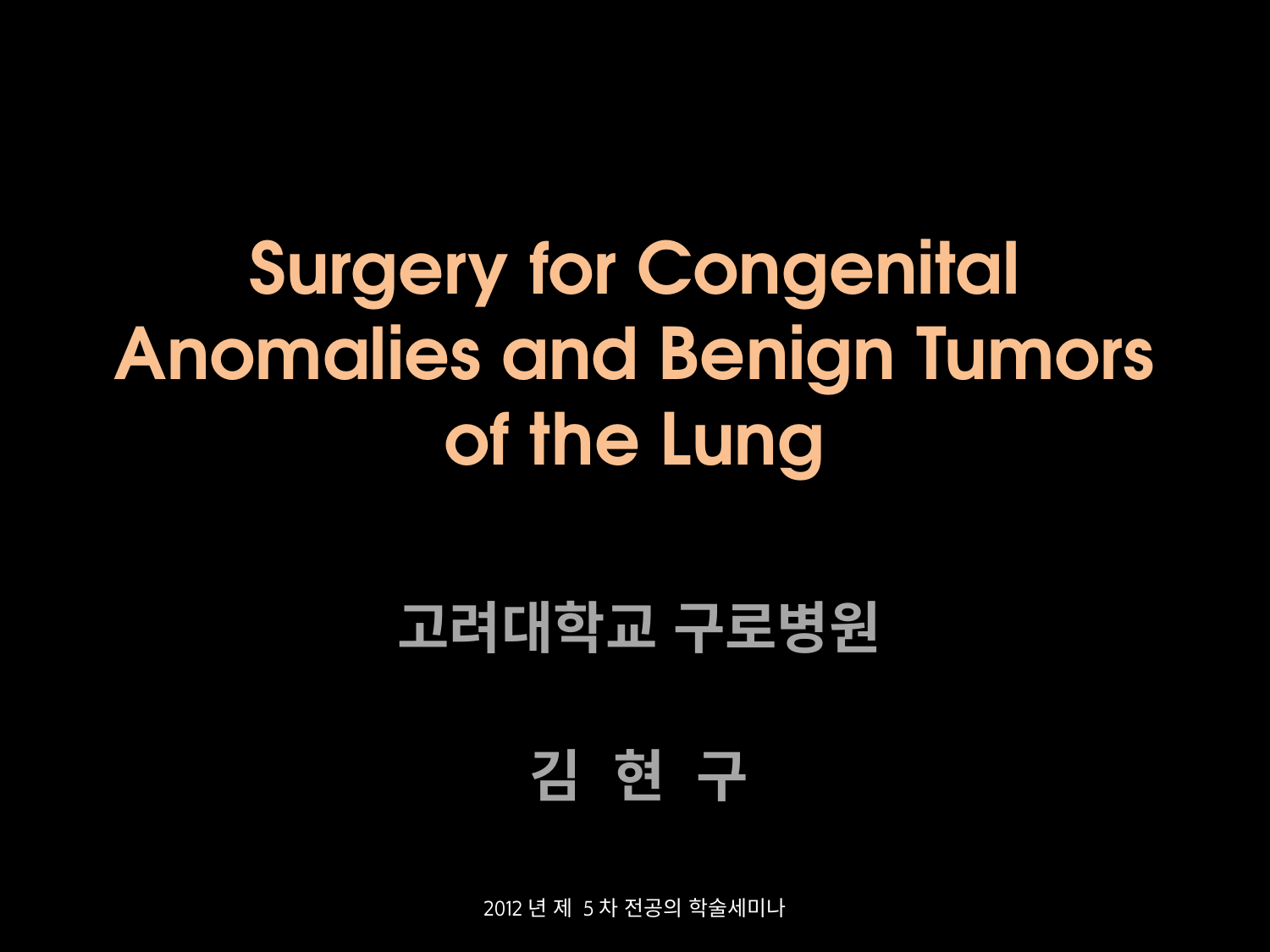

# Surgery for Congenital Anomalies and Benign Tumors of the Lung
고려대학교 구로병원

김  현  구
2012년 제 5차 전공의 학술세미나